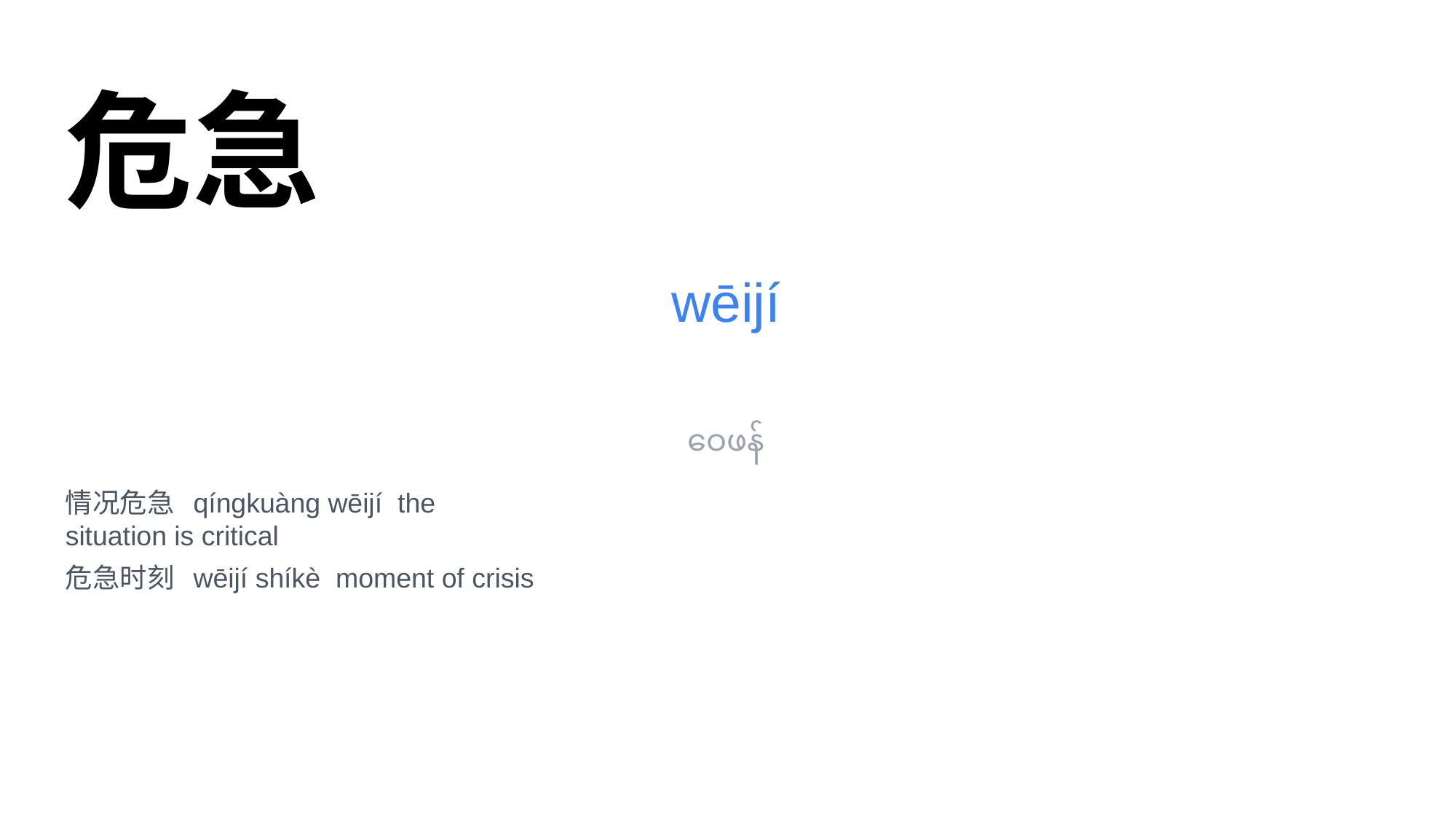

危急
wēijí

ဝေဖန်
情况危急  qíngkuàng wēijí  the
situation is critical
危急时刻  wēijí shíkè  moment of crisis